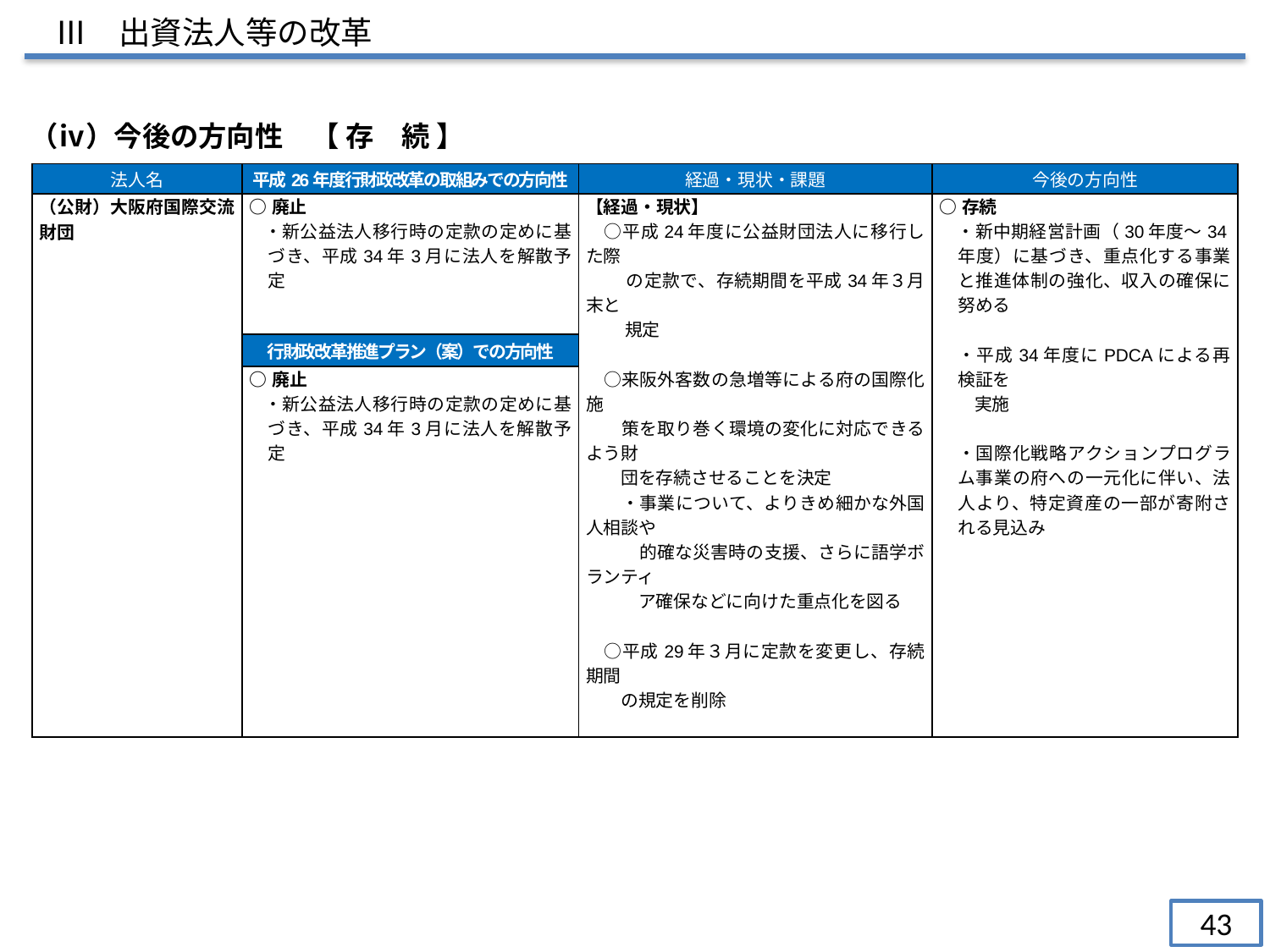

Ⅲ　出資法人等の改革
（ⅳ）今後の方向性　【 存　続 】
| 法人名 | 平成26年度行財政改革の取組みでの方向性 | 経過・現状・課題 | 今後の方向性 |
| --- | --- | --- | --- |
| （公財）大阪府国際交流財団 | ○廃止 ・新公益法人移行時の定款の定めに基づき、平成34年3月に法人を解散予定 | 【経過・現状】 　○平成24年度に公益財団法人に移行した際 　　 の定款で、存続期間を平成34年３月末と 　　 規定 　○来阪外客数の急増等による府の国際化施 　　策を取り巻く環境の変化に対応できるよう財　 　　団を存続させることを決定 　　・事業について、よりきめ細かな外国人相談や 　　　的確な災害時の支援、さらに語学ボランティ 　　　ア確保などに向けた重点化を図る 　　 　○平成29年３月に定款を変更し、存続期間 　　の規定を削除 | ○存続 　・新中期経営計画（30年度～34年度）に基づき、重点化する事業と推進体制の強化、収入の確保に努める 　・平成34年度にPDCAによる再検証を 　　実施 　・国際化戦略アクションプログラム事業の府への一元化に伴い、法人より、特定資産の一部が寄附される見込み |
|  | 行財政改革推進プラン（案）での方向性 |  |  |
|  | ○廃止 ・新公益法人移行時の定款の定めに基づき、平成34年3月に法人を解散予定 |  |  |
|  |
| --- |
43